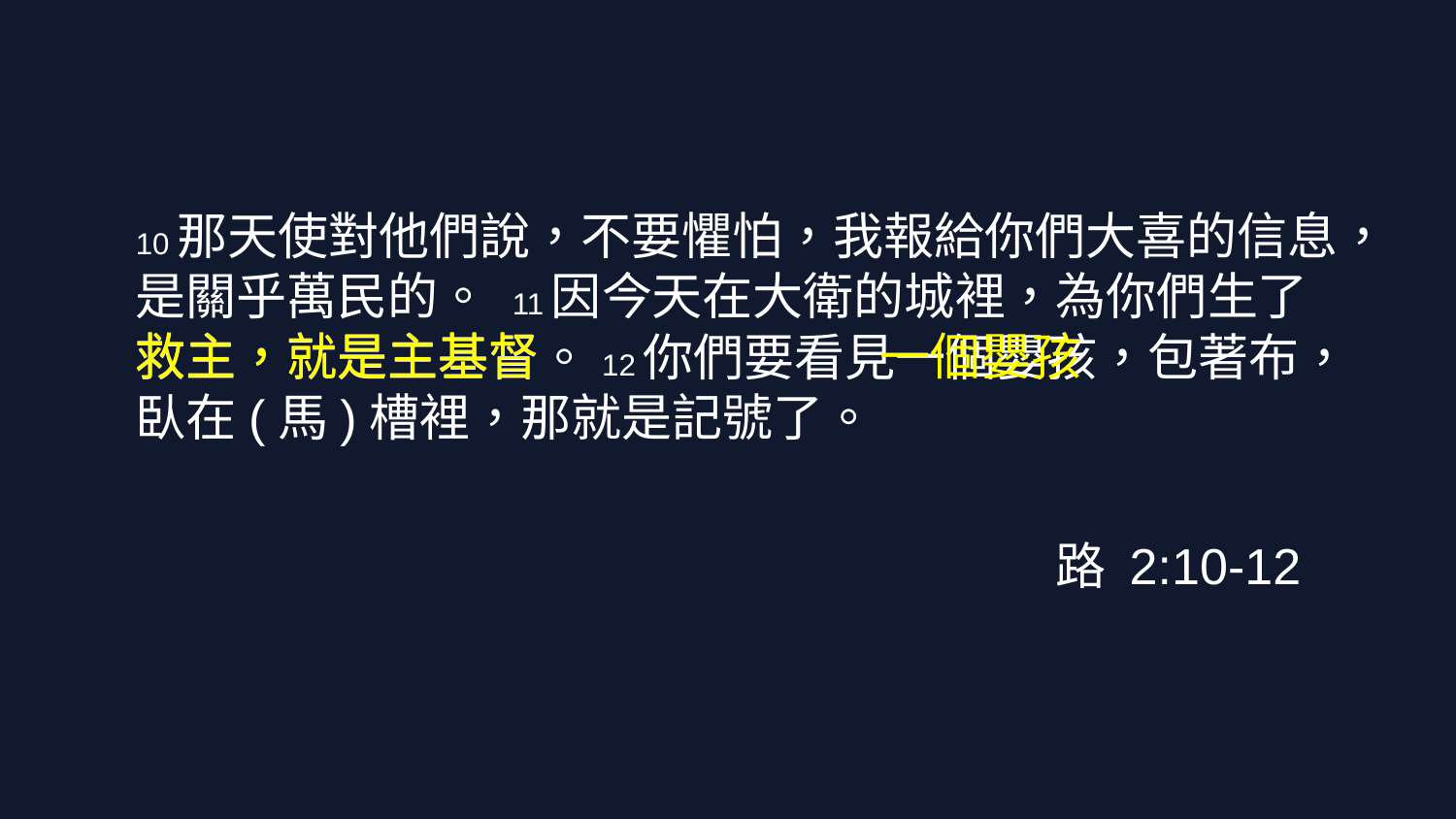

10那天使對他們說，不要懼怕，我報給你們大喜的信息，是關乎萬民的。 11因今天在大衛的城裡，為你們生了救主，就是主基督。12你們要看見一個嬰孩，包著布，臥在(馬)槽裡，那就是記號了。

						   路 2:10-12

救主，就是主基督
一個嬰孩